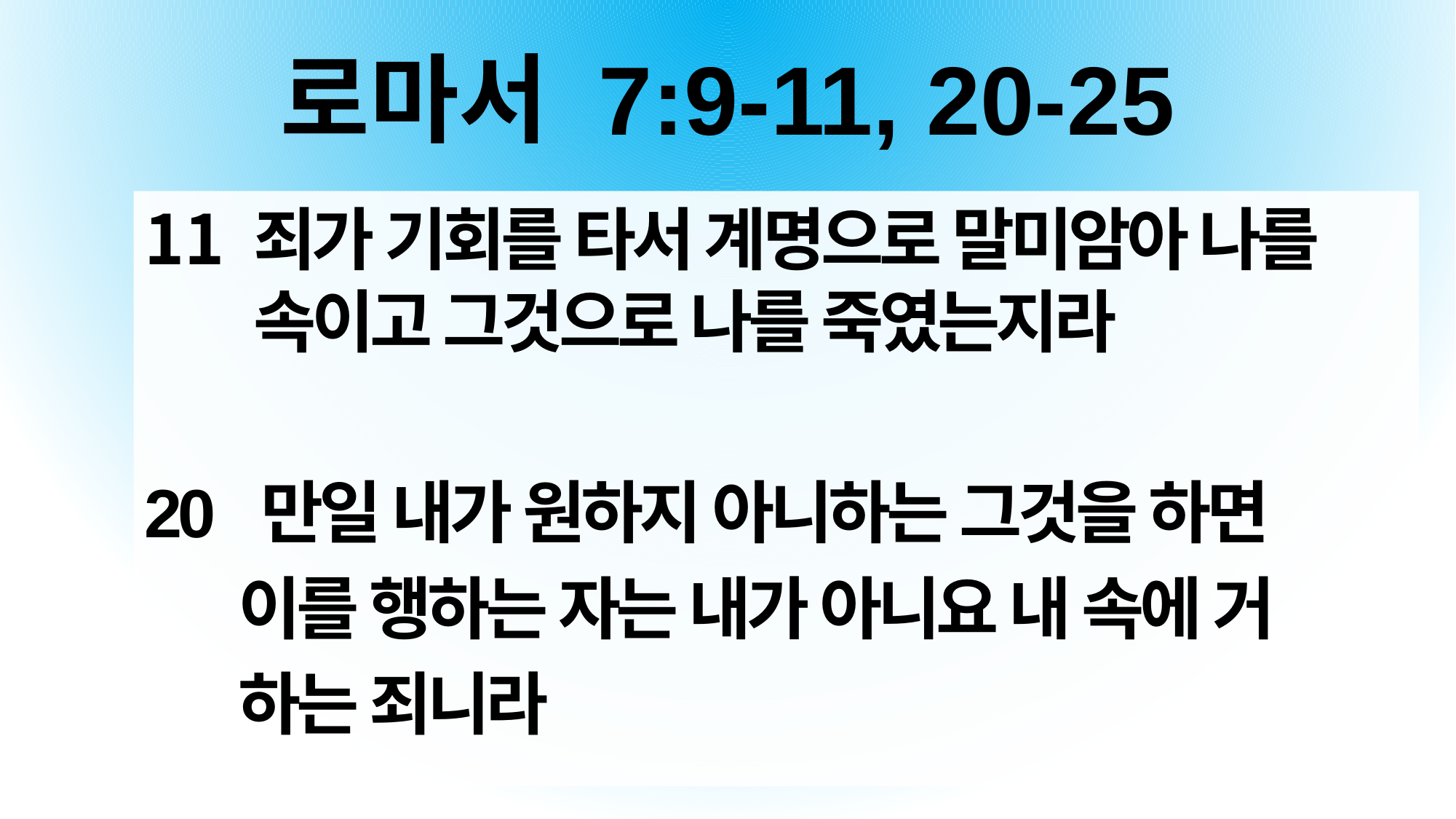

# 로마서 7:9-11, 20-25
죄가 기회를 타서 계명으로 말미암아 나를 속이고 그것으로 나를 죽였는지라

20  만일 내가 원하지 아니하는 그것을 하면
     이를 행하는 자는 내가 아니요 내 속에 거
     하는 죄니라